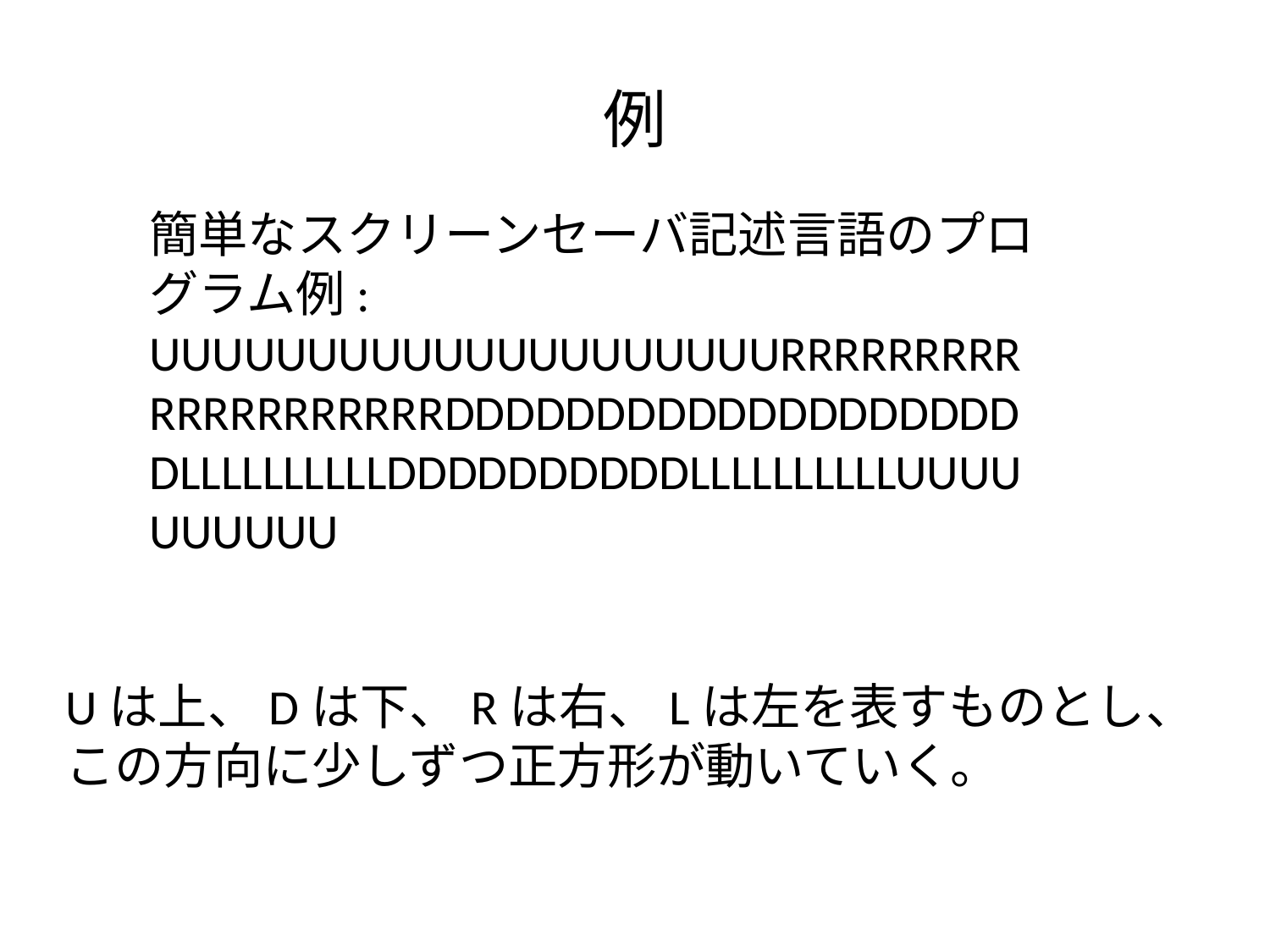

# 例
簡単なスクリーンセーバ記述言語のプログラム例: UUUUUUUUUUUUUUUUUUUURRRRRRRRRRRRRRRRRRRRDDDDDDDDDDDDDDDDDDDDLLLLLLLLLLDDDDDDDDDDLLLLLLLLLLUUUUUUUUUU
Uは上、Dは下、Rは右、Lは左を表すものとし、
この方向に少しずつ正方形が動いていく。